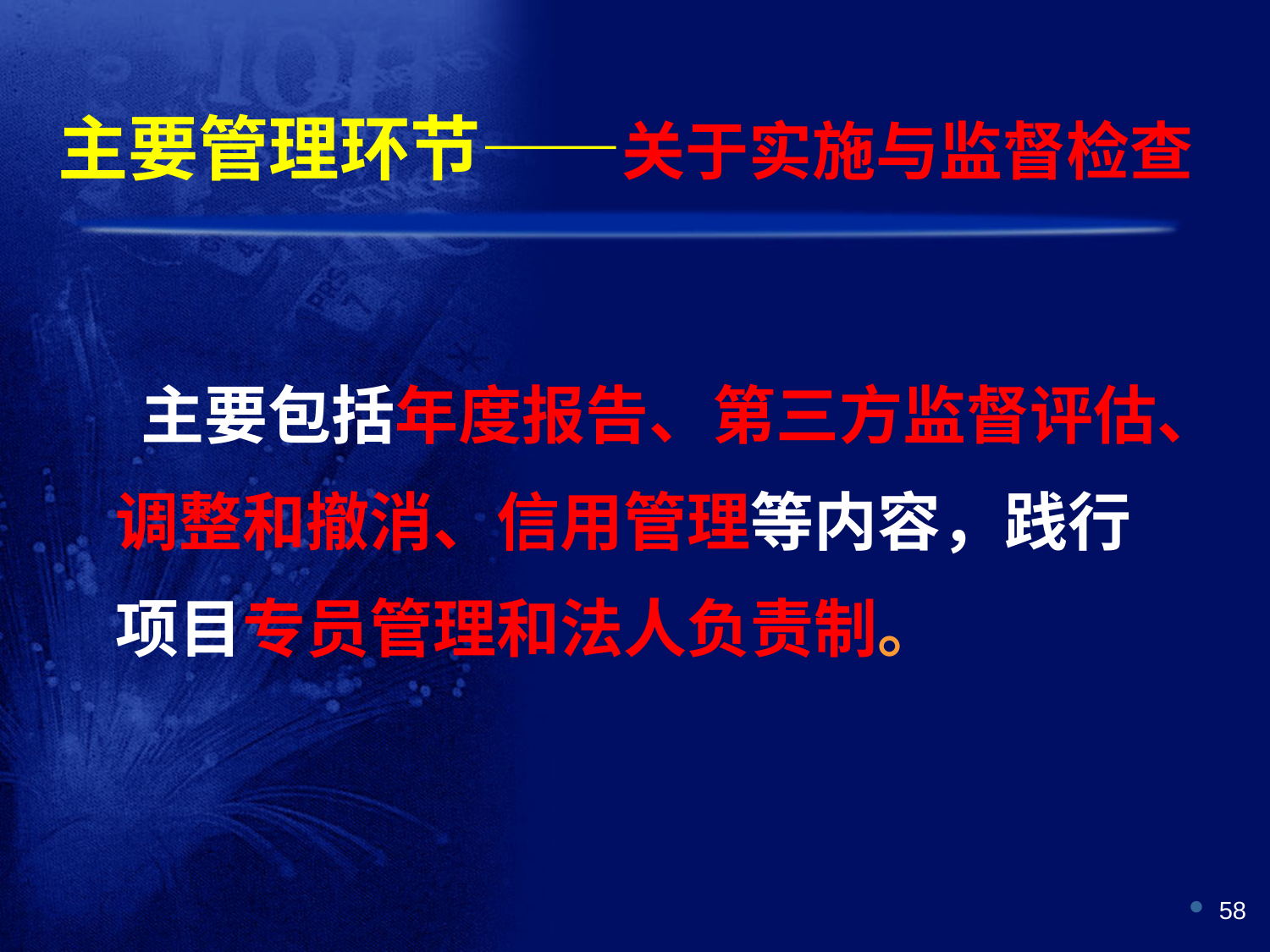

主要管理环节——关于实施与监督检查
    主要包括年度报告、第三方监督评估、调整和撤消、信用管理等内容，践行项目专员管理和法人负责制。
58